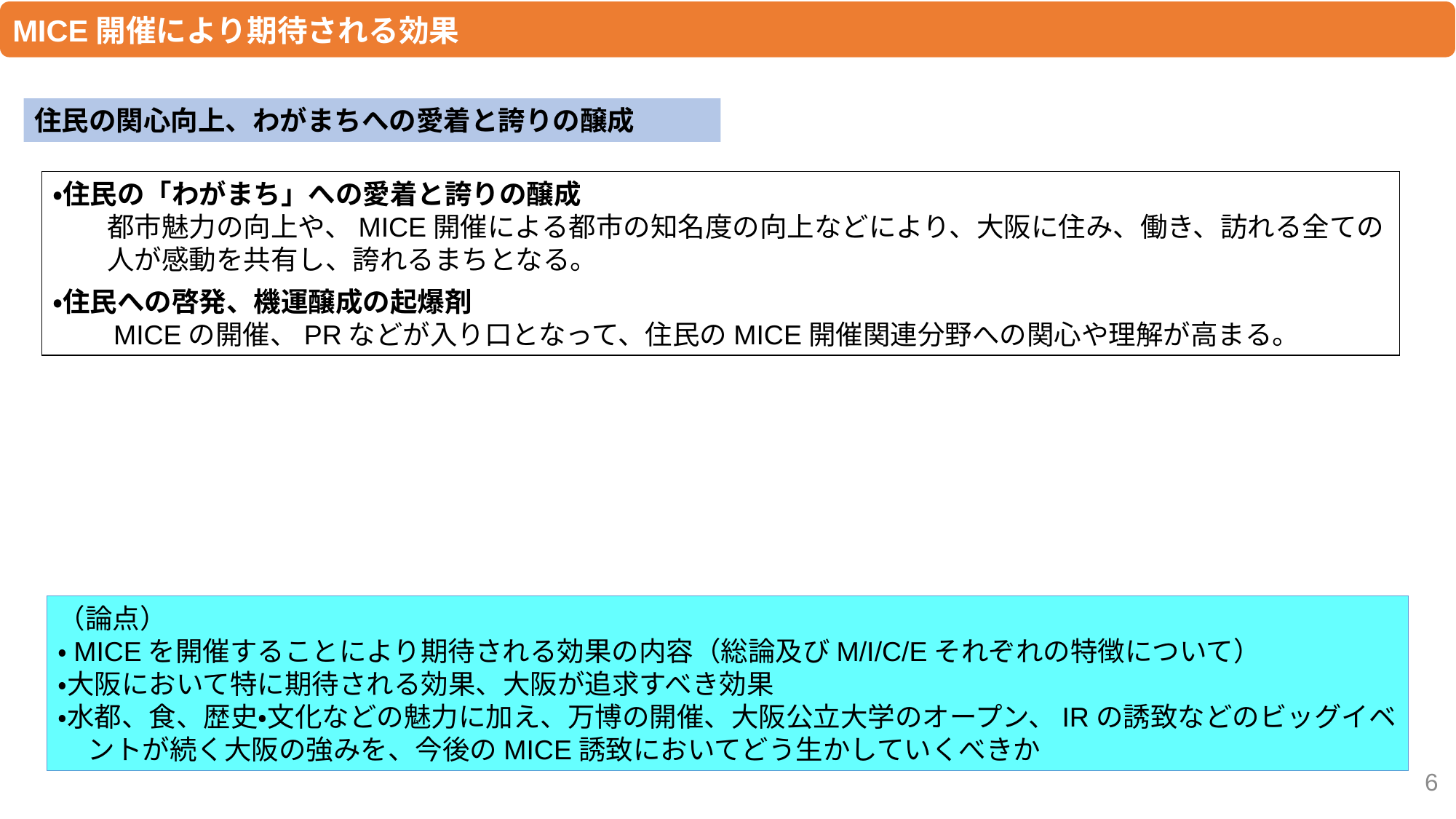

MICE開催により期待される効果
住民の関心向上、わがまちへの愛着と誇りの醸成
・住民の「わがまち」への愛着と誇りの醸成
　　都市魅力の向上や、MICE開催による都市の知名度の向上などにより、大阪に住み、働き、訪れる全ての
　　人が感動を共有し、誇れるまちとなる。
・住民への啓発、機運醸成の起爆剤
　　MICEの開催、PRなどが入り口となって、住民のMICE開催関連分野への関心や理解が高まる。
（論点）
・MICEを開催することにより期待される効果の内容（総論及びM/I/C/Eそれぞれの特徴について）
・大阪において特に期待される効果、大阪が追求すべき効果
・水都、食、歴史・文化などの魅力に加え、万博の開催、大阪公立大学のオープン、IRの誘致などのビッグイベントが続く大阪の強みを、今後のMICE誘致においてどう生かしていくべきか
6